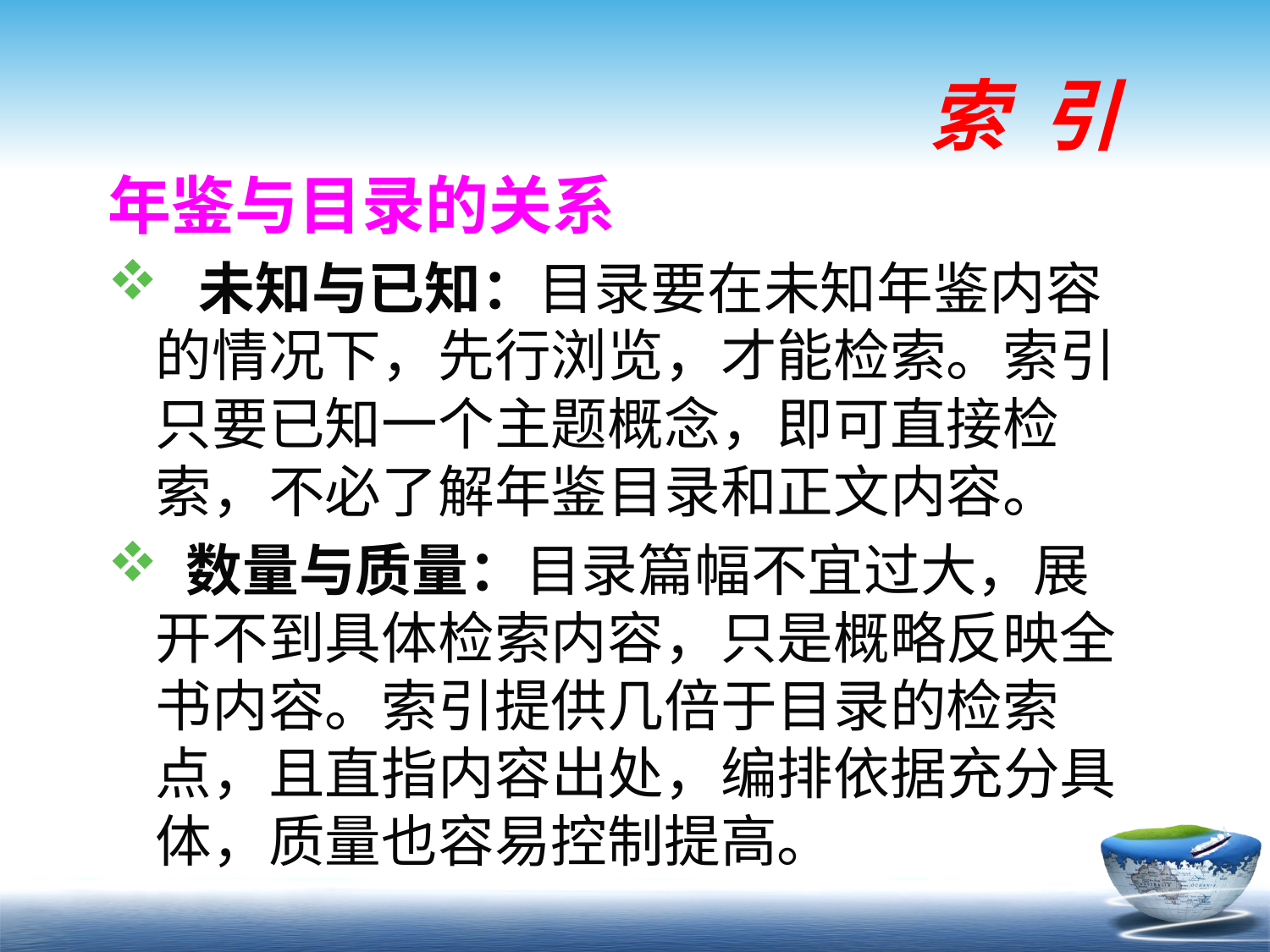

# 索  引
年鉴与目录的关系
  未知与已知：目录要在未知年鉴内容的情况下，先行浏览，才能检索。索引只要已知一个主题概念，即可直接检索，不必了解年鉴目录和正文内容。
 数量与质量：目录篇幅不宜过大，展开不到具体检索内容，只是概略反映全书内容。索引提供几倍于目录的检索点，且直指内容出处，编排依据充分具体，质量也容易控制提高。